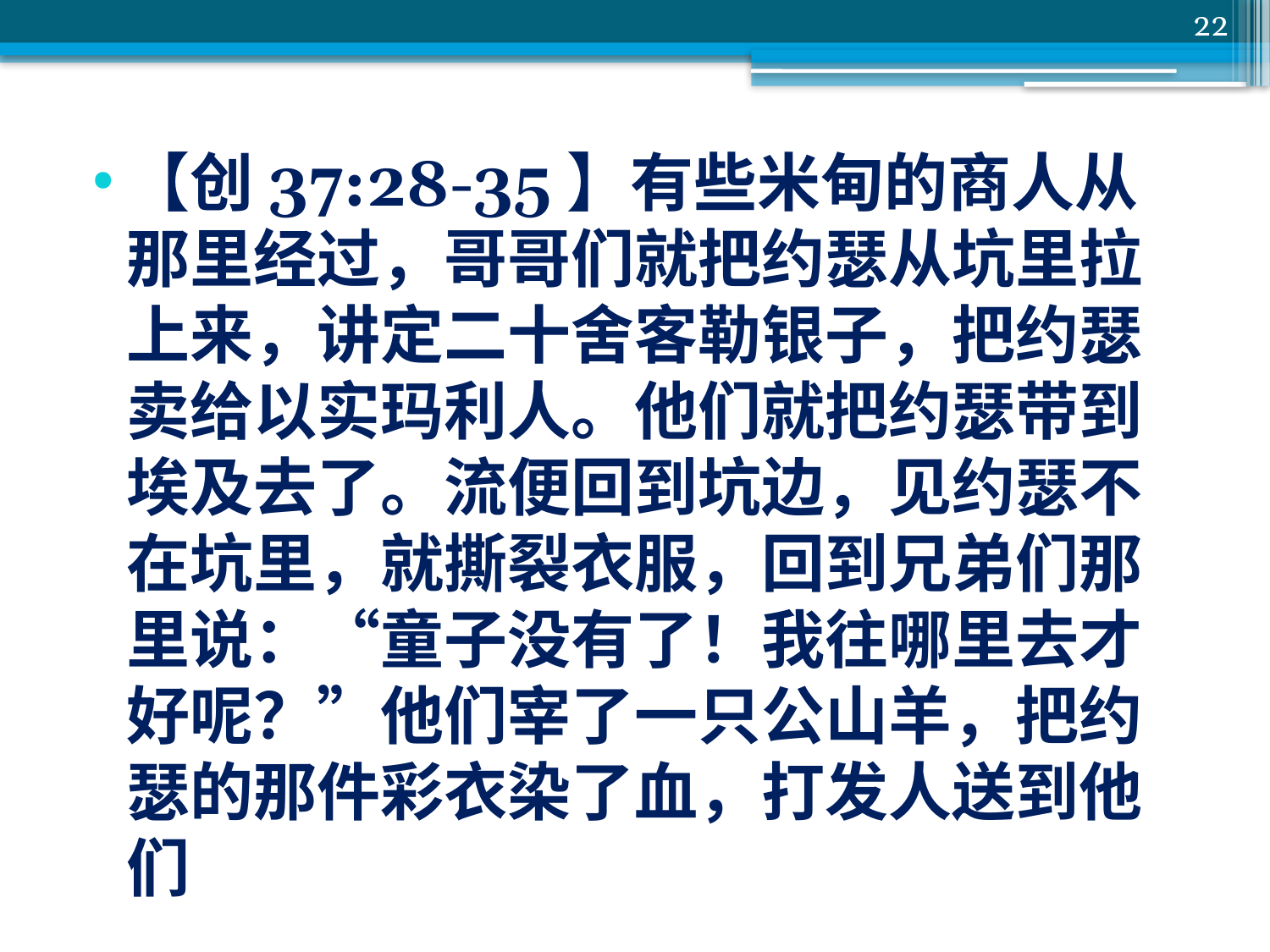

22
【创37:28-35】有些米甸的商人从那里经过，哥哥们就把约瑟从坑里拉上来，讲定二十舍客勒银子，把约瑟卖给以实玛利人。他们就把约瑟带到埃及去了。流便回到坑边，见约瑟不在坑里，就撕裂衣服，回到兄弟们那里说：“童子没有了！我往哪里去才好呢？”他们宰了一只公山羊，把约瑟的那件彩衣染了血，打发人送到他们